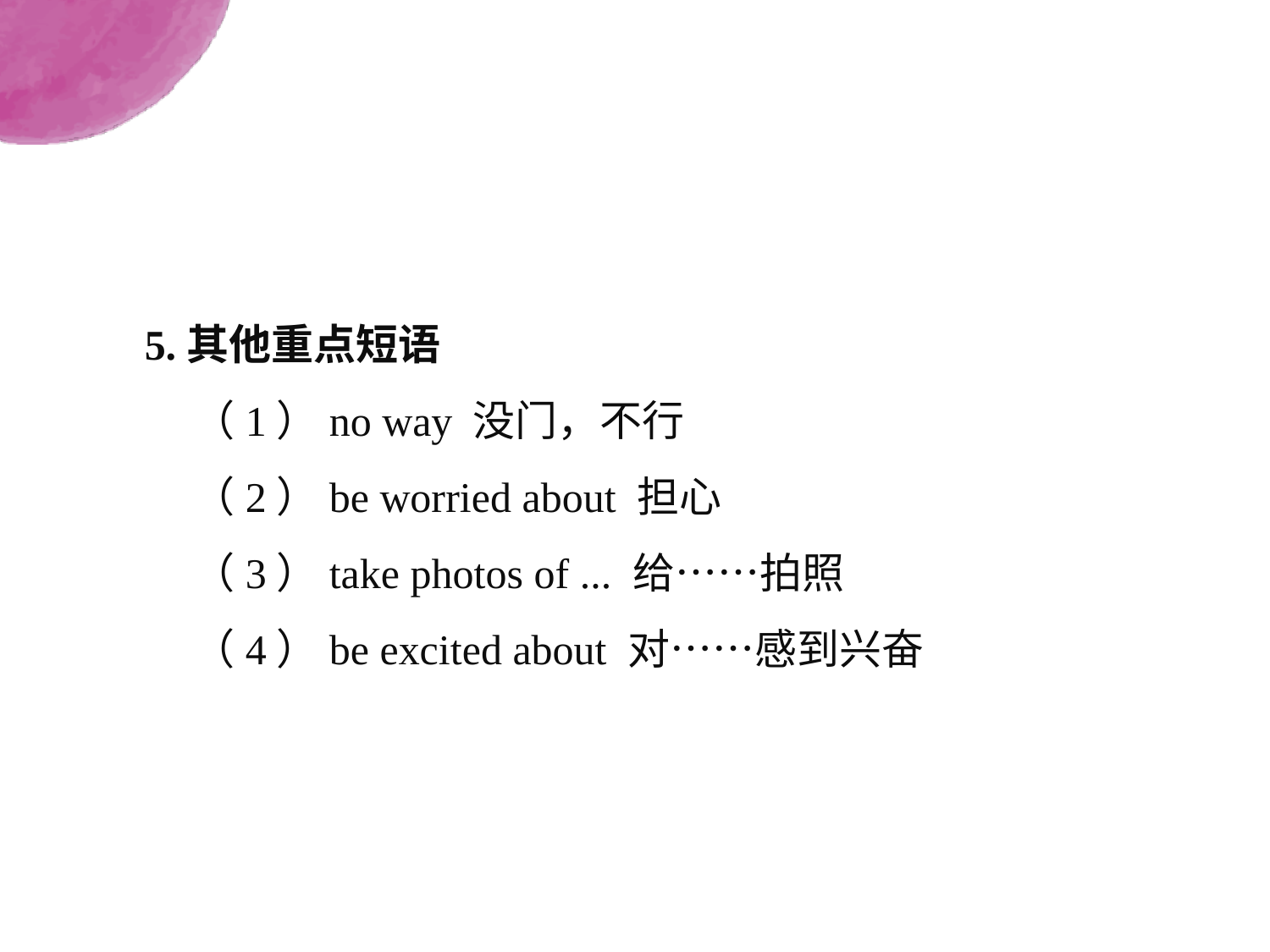

5.其他重点短语
    （1）no way 没门，不行
    （2）be worried about 担心
    （3）take photos of ... 给……拍照
    （4）be excited about 对……感到兴奋